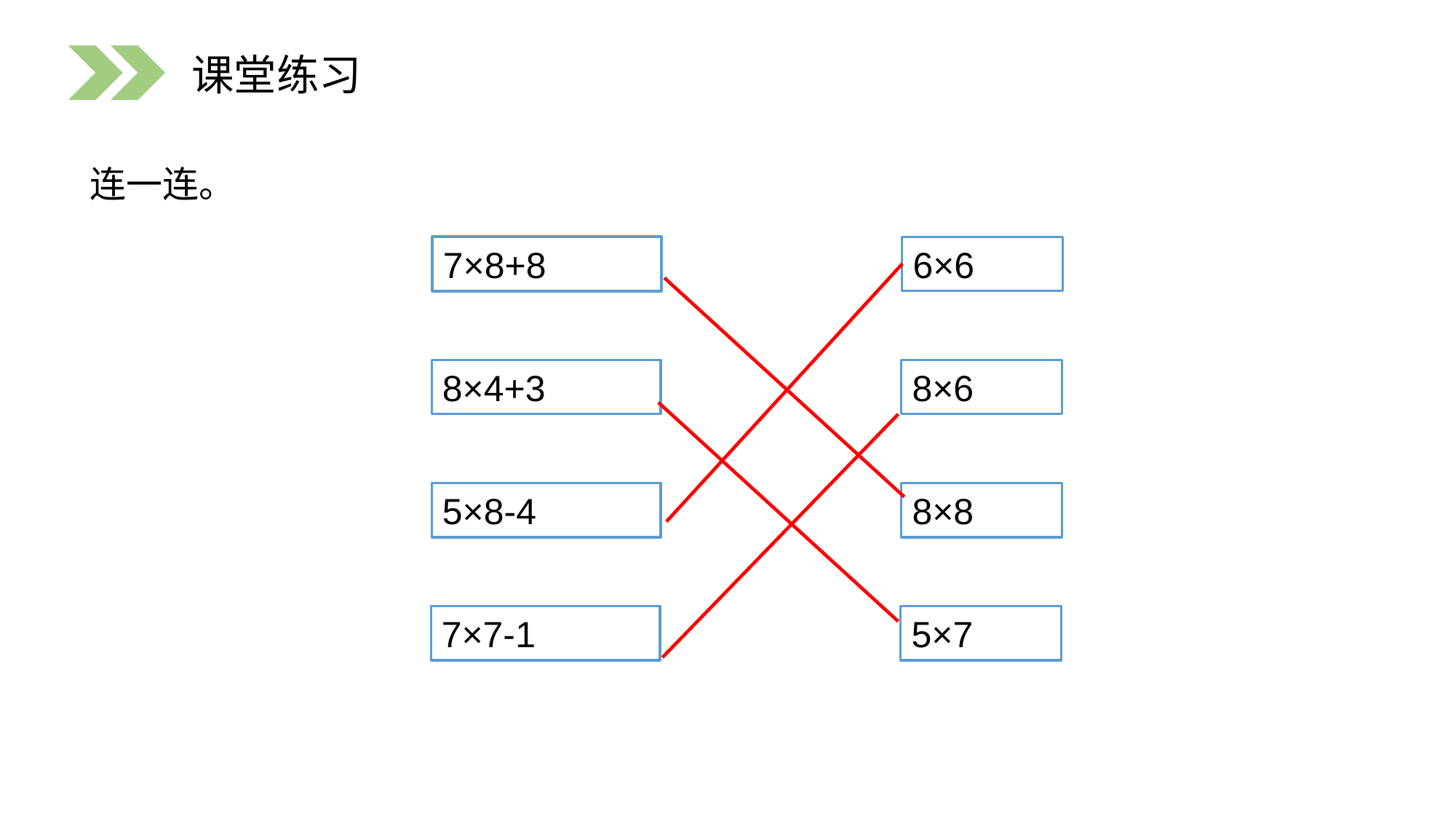

课堂练习
连一连。
7×8+8
6×6
8×4+3
8×6
5×8-4
8×8
7×7-1
5×7